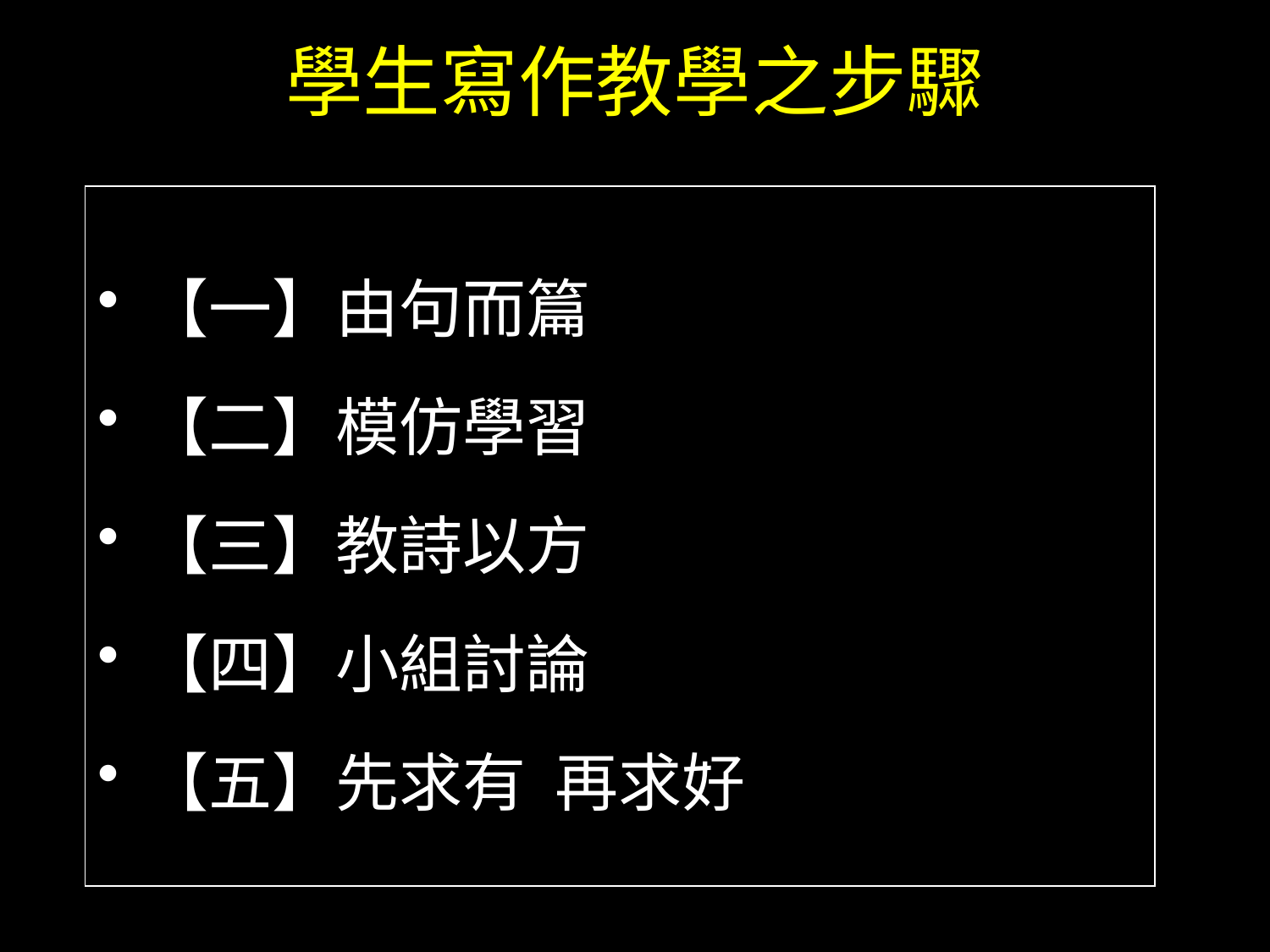

# 學生寫作教學之步驟

【一】由句而篇
【二】模仿學習
【三】教詩以方
【四】小組討論
【五】先求有  再求好